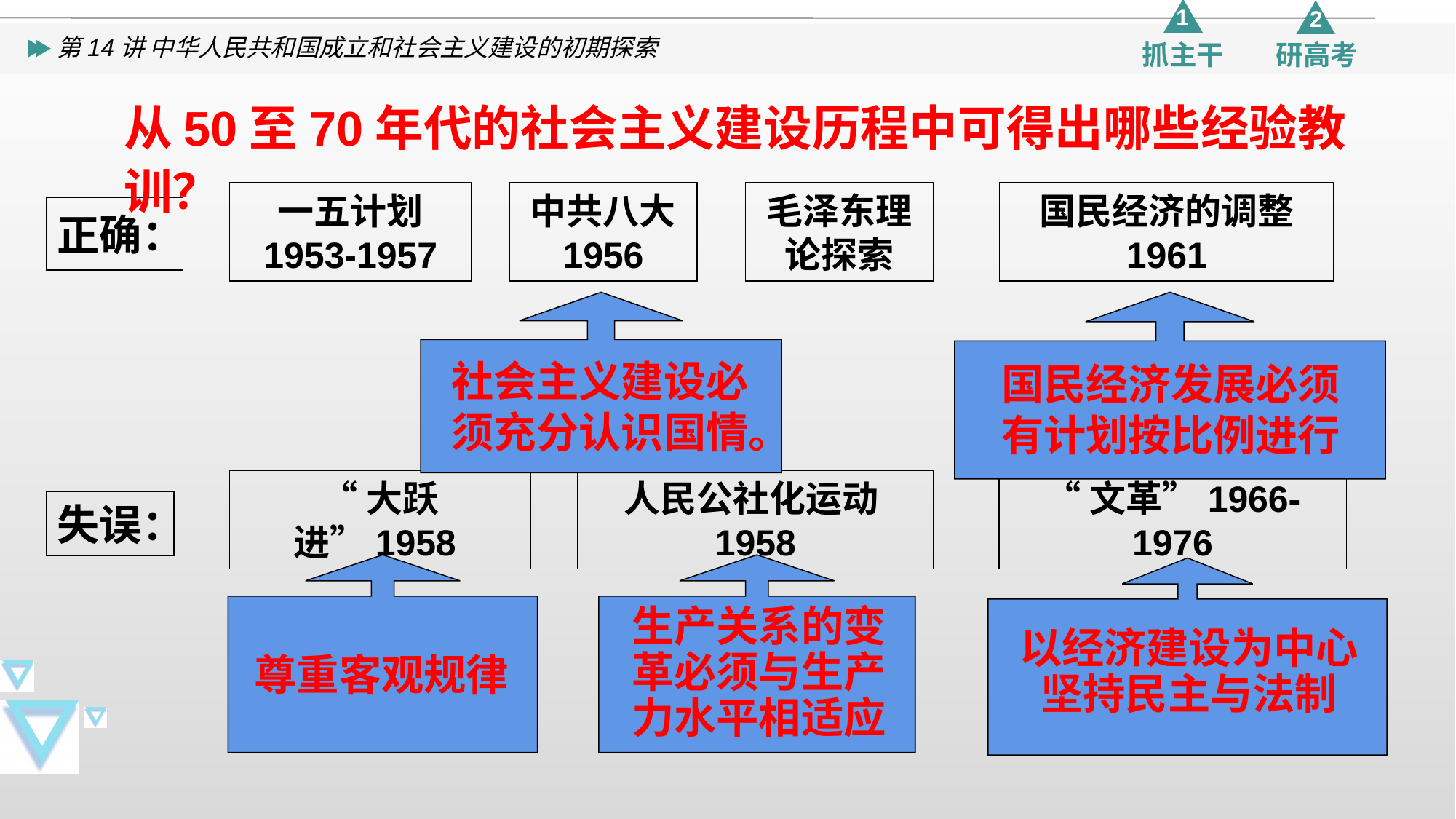

从50至70年代的社会主义建设历程中可得出哪些经验教训？
一五计划
1953-1957
中共八大
1956
毛泽东理论探索
国民经济的调整
1961
正确：

社会主义建设必须充分认识国情。

国民经济发展必须有计划按比例进行
失误：
“大跃进”1958
人民公社化运动1958
“文革”1966-1976

尊重客观规律

生产关系的变革必须与生产力水平相适应

以经济建设为中心坚持民主与法制